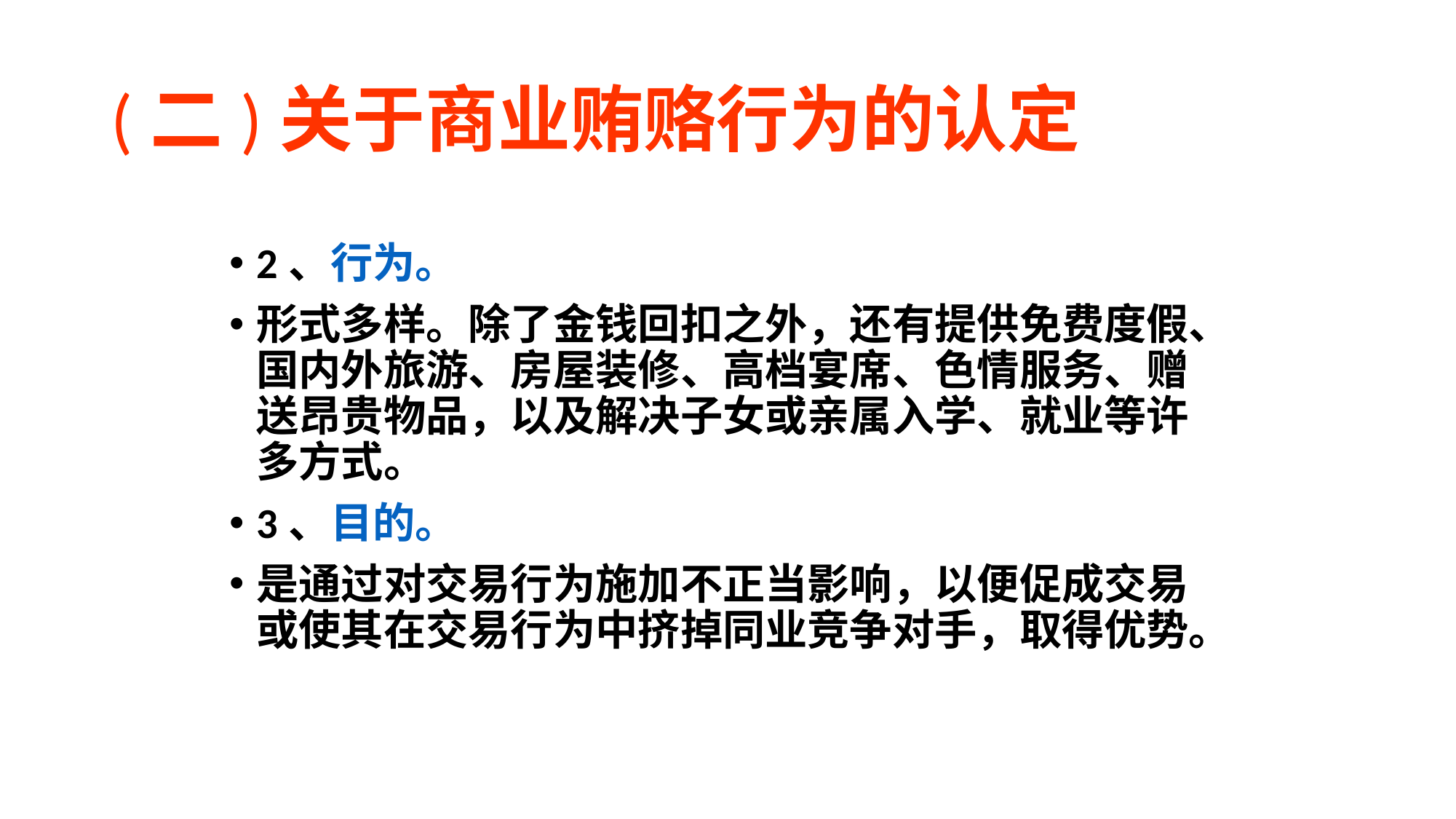

# (二)关于商业贿赂行为的认定
2、行为。
形式多样。除了金钱回扣之外，还有提供免费度假、国内外旅游、房屋装修、高档宴席、色情服务、赠送昂贵物品，以及解决子女或亲属入学、就业等许多方式。
3、目的。
是通过对交易行为施加不正当影响，以便促成交易或使其在交易行为中挤掉同业竞争对手，取得优势。